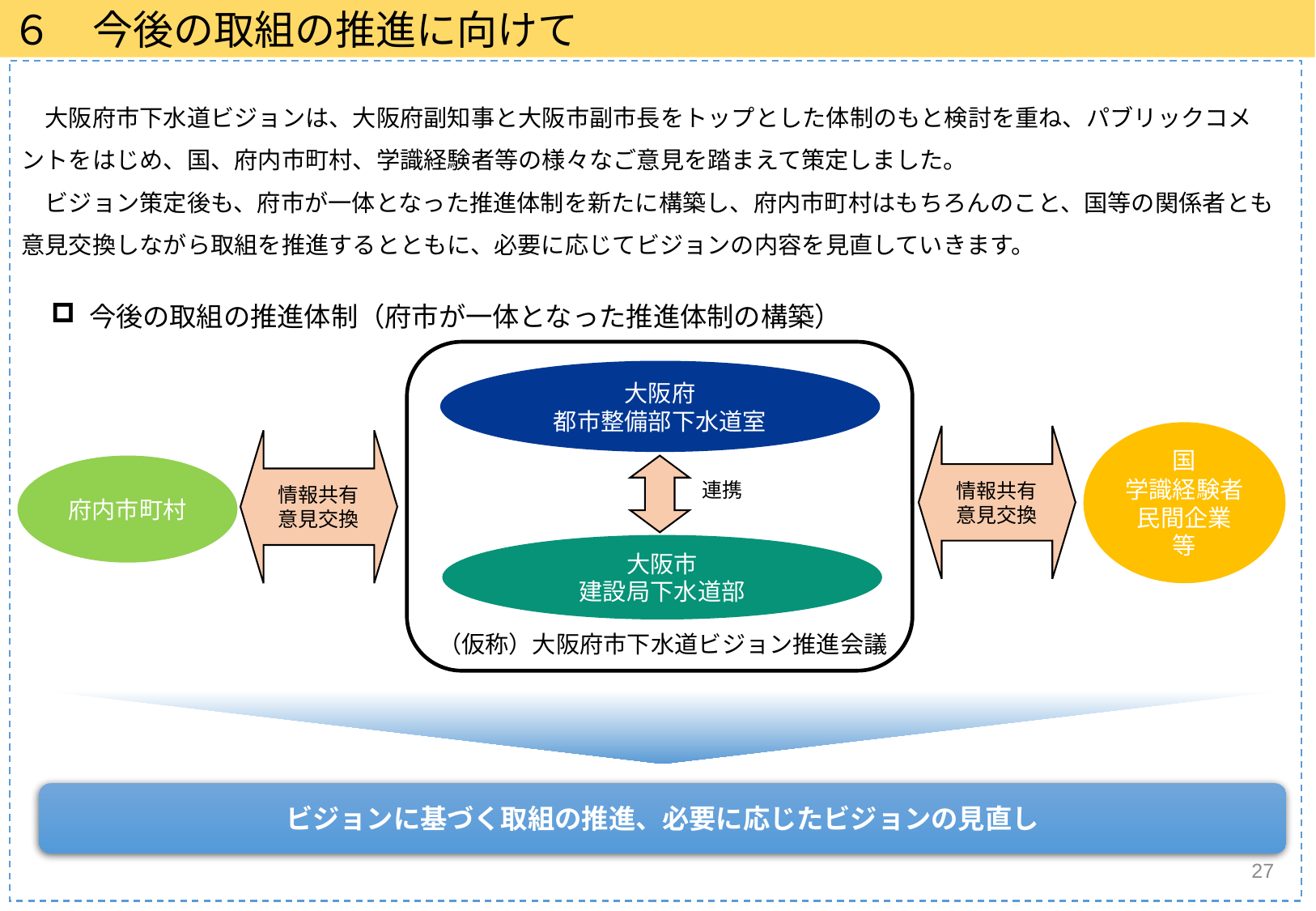

６　今後の取組の推進に向けて

　大阪府市下水道ビジョンは、大阪府副知事と大阪市副市長をトップとした体制のもと検討を重ね、パブリックコメントをはじめ、国、府内市町村、学識経験者等の様々なご意見を踏まえて策定しました。
　ビジョン策定後も、府市が一体となった推進体制を新たに構築し、府内市町村はもちろんのこと、国等の関係者とも意見交換しながら取組を推進するとともに、必要に応じてビジョンの内容を見直していきます。
今後の取組の推進体制（府市が一体となった推進体制の構築）

大阪府
都市整備部下水道室
国
学識経験者
民間企業
等
情報共有
意見交換
情報共有
意見交換
府内市町村

連携
大阪市
建設局下水道部
（仮称）大阪府市下水道ビジョン推進会議

ビジョンに基づく取組の推進、必要に応じたビジョンの見直し
27